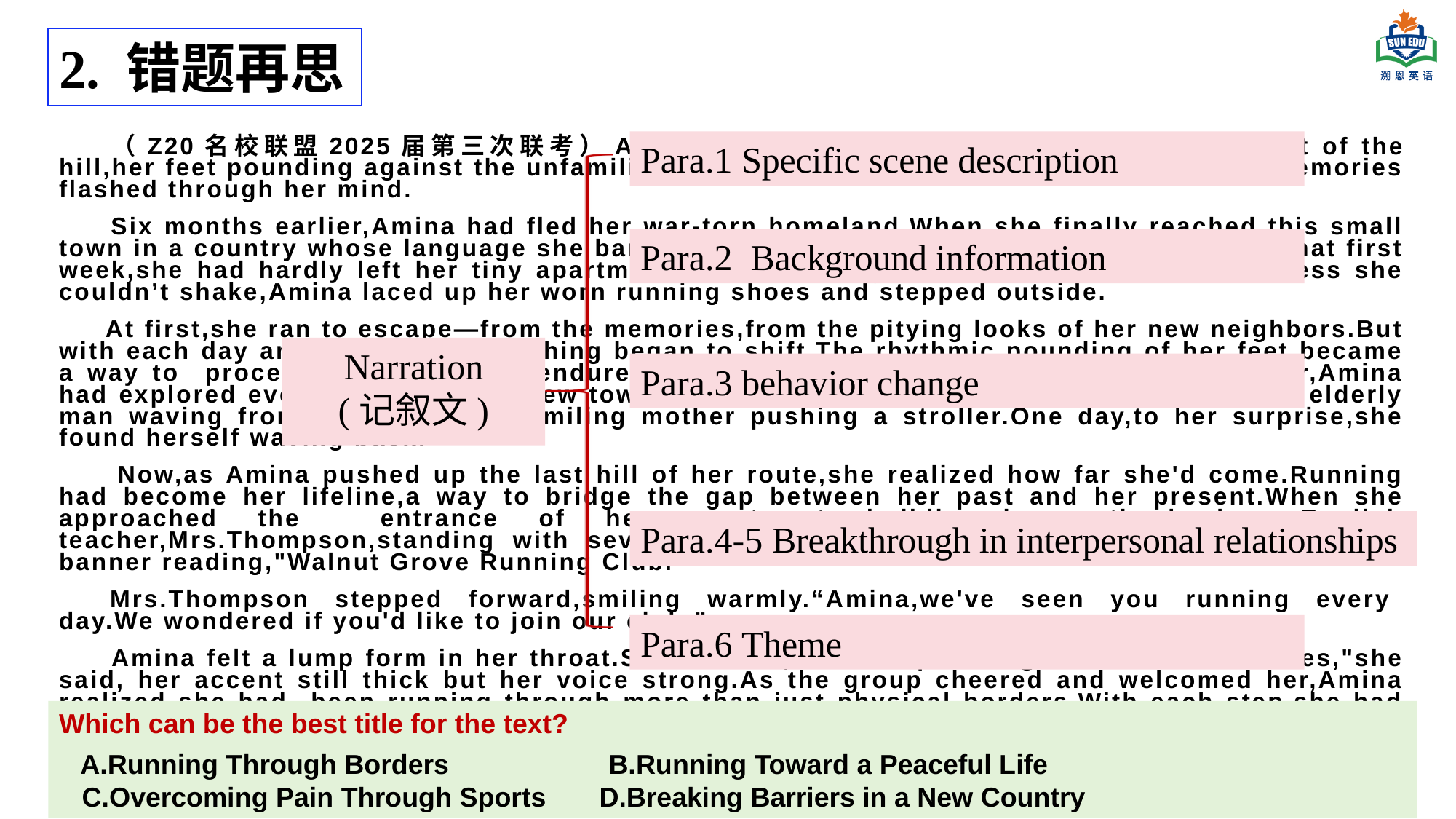

2. 错题再思
    （Z20名校联盟2025届第三次联考）Amina's lungs burned as she reached the summit of the hill,her feet pounding against the unfamiliar pavement of her new hometown.As she ran,memories flashed through her mind.
     Six months earlier,Amina had fled her war-torn homeland.When she finally reached this small town in a country whose language she barely spoke,she felt more out of place than ever.That first week,she had hardly left her tiny apartment.But on the eighth day,driven by a restlessness she couldn’t shake,Amina laced up her worn running shoes and stepped outside.
     At first,she ran to escape—from the memories,from the pitying looks of her new neighbors.But with each day and each mile,something began to shift.The rhythmic pounding of her feet became a way to  process the hurt she'd endured and the challenges that lay ahead.Weeks later,Amina had explored every  street of her new town.She started recognizing faces on her runs:the elderly man waving from his porch, the smiling mother pushing a stroller.One day,to her surprise,she found herself waving back.
     Now,as Amina pushed up the last hill of her route,she realized how far she'd come.Running had become her lifeline,a way to bridge the gap between her past and her present.When she approached the  entrance of her apartment building,she noticed her English teacher,Mrs.Thompson,standing with several  other runners from the community.They held a banner reading,"Walnut Grove Running Club."
    Mrs.Thompson  stepped  forward,smiling  warmly.“Amina,we've  seen  you  running  every  day.We wondered if you'd like to join our club.”
     Amina felt a lump form in her throat.She nodded,a smile spreading across her face."Yes,"she said, her accent still thick but her voice strong.As the group cheered and welcomed her,Amina realized she had  been running through more than just physical borders.With each step,she had been crossing the boundaries  of fear,isolation,and hurt.
Para.1 Specific scene description

Para.2  Background information
Narration
(记叙文)
Para.3 behavior change
Para.4-5 Breakthrough in interpersonal relationships
Para.6 Theme
Which can be the best title for the text?
A.Running Through Borders                     B.Running Toward a Peaceful Life
   C.Overcoming Pain Through Sports       D.Breaking Barriers in a New Country